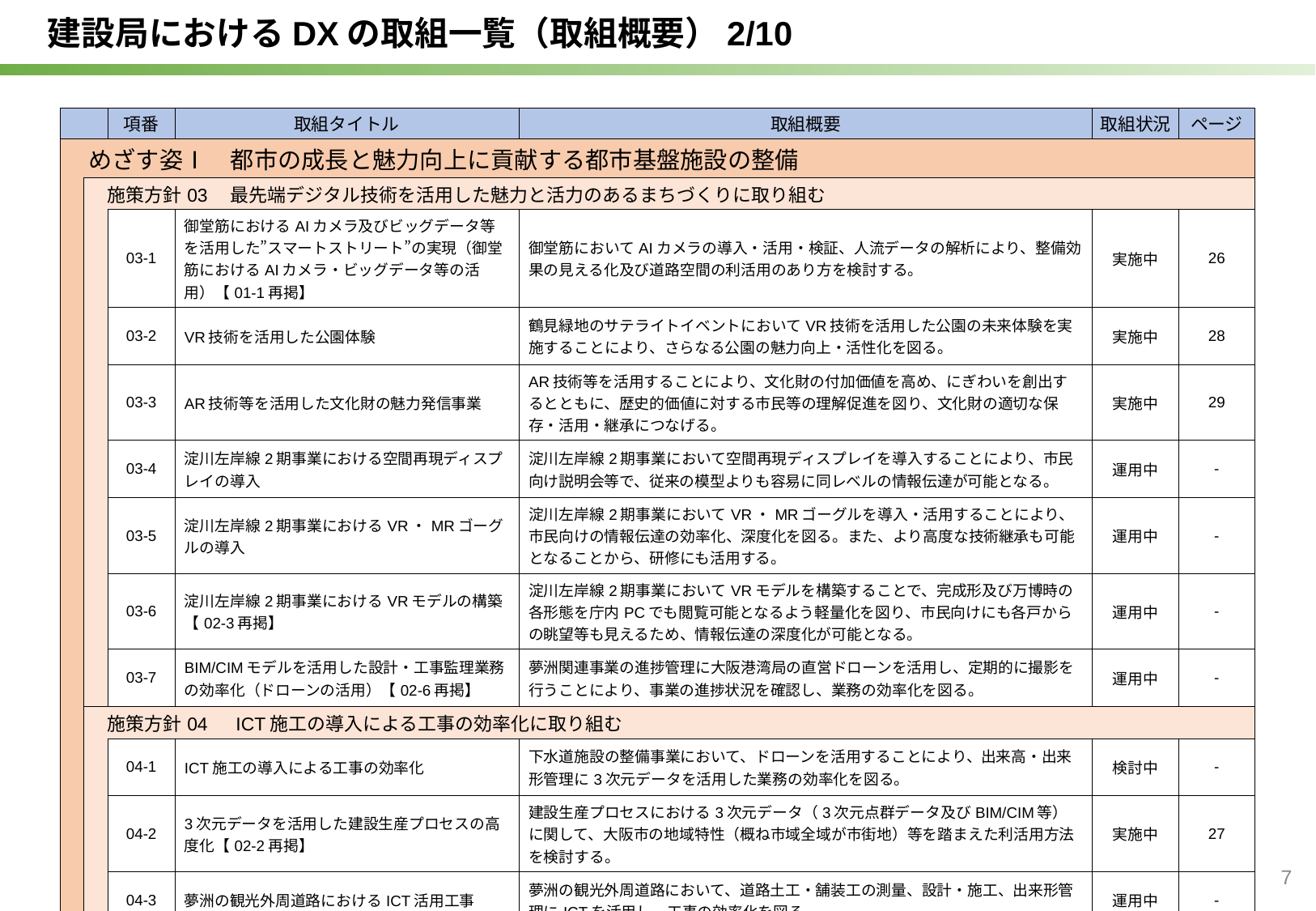

建設局におけるDXの取組一覧（取組概要）2/10
|  |  | 項番 | 取組タイトル | 取組概要 | 取組状況 | ページ |
| --- | --- | --- | --- | --- | --- | --- |
| めざす姿Ⅰ　都市の成長と魅力向上に貢献する都市基盤施設の整備 |  |  |  |  |  |  |
|  | 施策方針03　最先端デジタル技術を活用した魅力と活力のあるまちづくりに取り組む |  |  |  |  |  |
|  |  | 03-1 | 御堂筋におけるAIカメラ及びビッグデータ等を活用した”スマートストリート”の実現（御堂筋におけるAIカメラ・ビッグデータ等の活用）【01-1再掲】 | 御堂筋においてAIカメラの導入・活用・検証、人流データの解析により、整備効果の見える化及び道路空間の利活用のあり方を検討する。 | 実施中 | 26 |
|  |  | 03-2 | VR技術を活用した公園体験 | 鶴見緑地のサテライトイベントにおいてVR技術を活用した公園の未来体験を実施することにより、さらなる公園の魅力向上・活性化を図る。 | 実施中 | 28 |
|  |  | 03-3 | AR技術等を活用した文化財の魅力発信事業 | AR技術等を活用することにより、文化財の付加価値を高め、にぎわいを創出するとともに、歴史的価値に対する市民等の理解促進を図り、文化財の適切な保存・活用・継承につなげる。 | 実施中 | 29 |
|  |  | 03-4 | 淀川左岸線2期事業における空間再現ディスプレイの導入 | 淀川左岸線2期事業において空間再現ディスプレイを導入することにより、市民向け説明会等で、従来の模型よりも容易に同レベルの情報伝達が可能となる。 | 運用中 | - |
|  |  | 03-5 | 淀川左岸線2期事業におけるVR・MRゴーグルの導入 | 淀川左岸線2期事業においてVR・MRゴーグルを導入・活用することにより、市民向けの情報伝達の効率化、深度化を図る。また、より高度な技術継承も可能となることから、研修にも活用する。 | 運用中 | - |
|  |  | 03-6 | 淀川左岸線2期事業におけるVRモデルの構築【02-3再掲】 | 淀川左岸線2期事業においてVRモデルを構築することで、完成形及び万博時の各形態を庁内PCでも閲覧可能となるよう軽量化を図り、市民向けにも各戸からの眺望等も見えるため、情報伝達の深度化が可能となる。 | 運用中 | - |
|  |  | 03-7 | BIM/CIMモデルを活用した設計・工事監理業務の効率化（ドローンの活用）【02-6再掲】 | 夢洲関連事業の進捗管理に大阪港湾局の直営ドローンを活用し、定期的に撮影を行うことにより、事業の進捗状況を確認し、業務の効率化を図る。 | 運用中 | - |
|  | 施策方針04　ICT施工の導入による工事の効率化に取り組む |  |  |  |  |  |
|  |  | 04-1 | ICT施工の導入による工事の効率化 | 下水道施設の整備事業において、ドローンを活用することにより、出来高・出来形管理に3次元データを活用した業務の効率化を図る。 | 検討中 | - |
|  |  | 04-2 | 3次元データを活用した建設生産プロセスの高度化【02-2再掲】 | 建設生産プロセスにおける3次元データ（3次元点群データ及びBIM/CIM等）に関して、大阪市の地域特性（概ね市域全域が市街地）等を踏まえた利活用方法を検討する。 | 実施中 | 27 |
|  |  | 04-3 | 夢洲の観光外周道路におけるICT活用工事 | 夢洲の観光外周道路において、道路土工・舗装工の測量、設計・施工、出来形管理にICTを活用し、工事の効率化を図る。 | 運用中 | - |
7